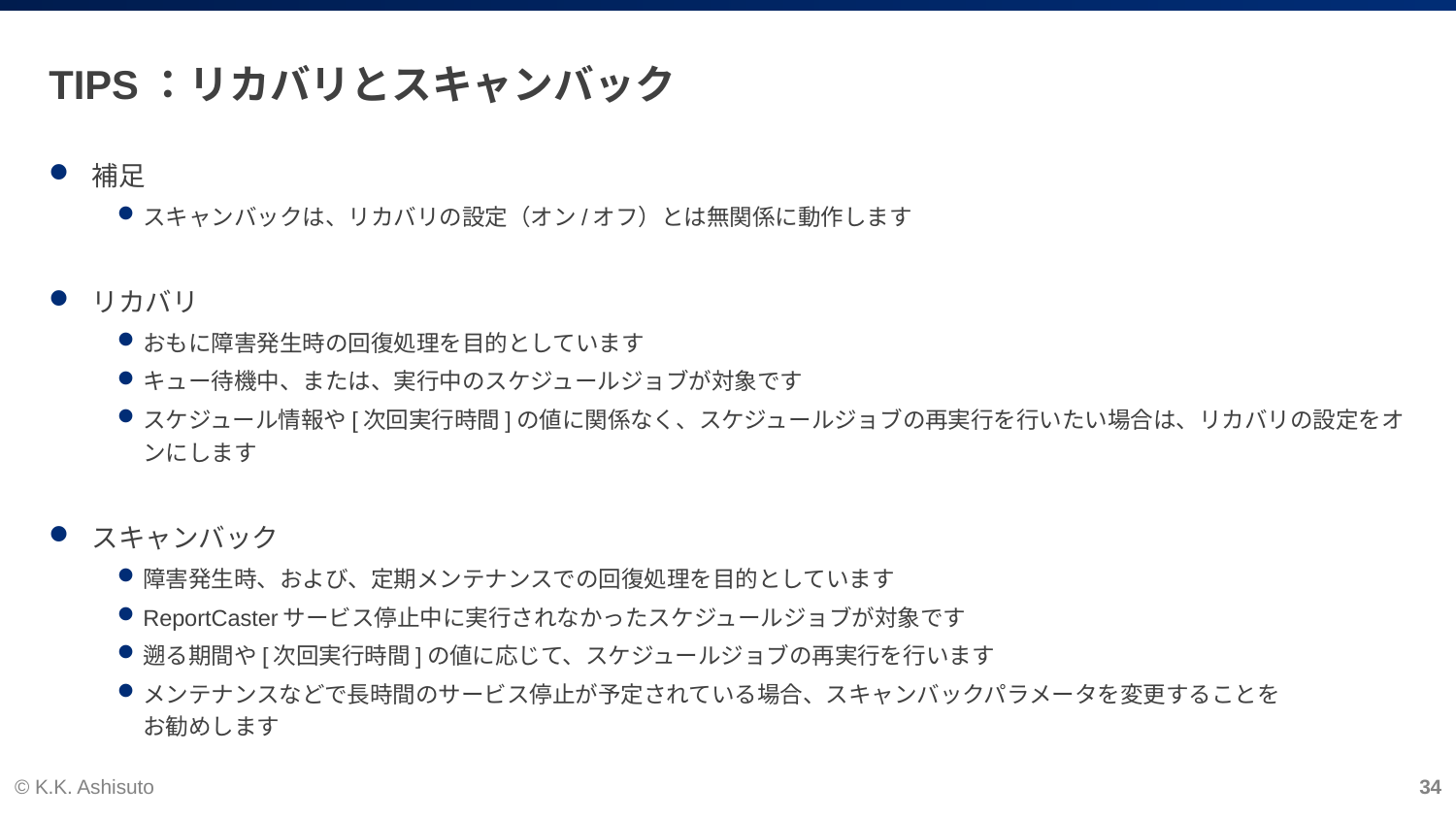

# TIPS：リカバリとスキャンバック
補足
スキャンバックは、リカバリの設定（オン/オフ）とは無関係に動作します

リカバリ
おもに障害発生時の回復処理を目的としています
キュー待機中、または、実行中のスケジュールジョブが対象です
スケジュール情報や[次回実行時間]の値に関係なく、スケジュールジョブの再実行を行いたい場合は、リカバリの設定をオンにします

スキャンバック
障害発生時、および、定期メンテナンスでの回復処理を目的としています
ReportCasterサービス停止中に実行されなかったスケジュールジョブが対象です
遡る期間や[次回実行時間]の値に応じて、スケジュールジョブの再実行を行います
メンテナンスなどで長時間のサービス停止が予定されている場合、スキャンバックパラメータを変更することを
お勧めします

© K.K. Ashisuto
34